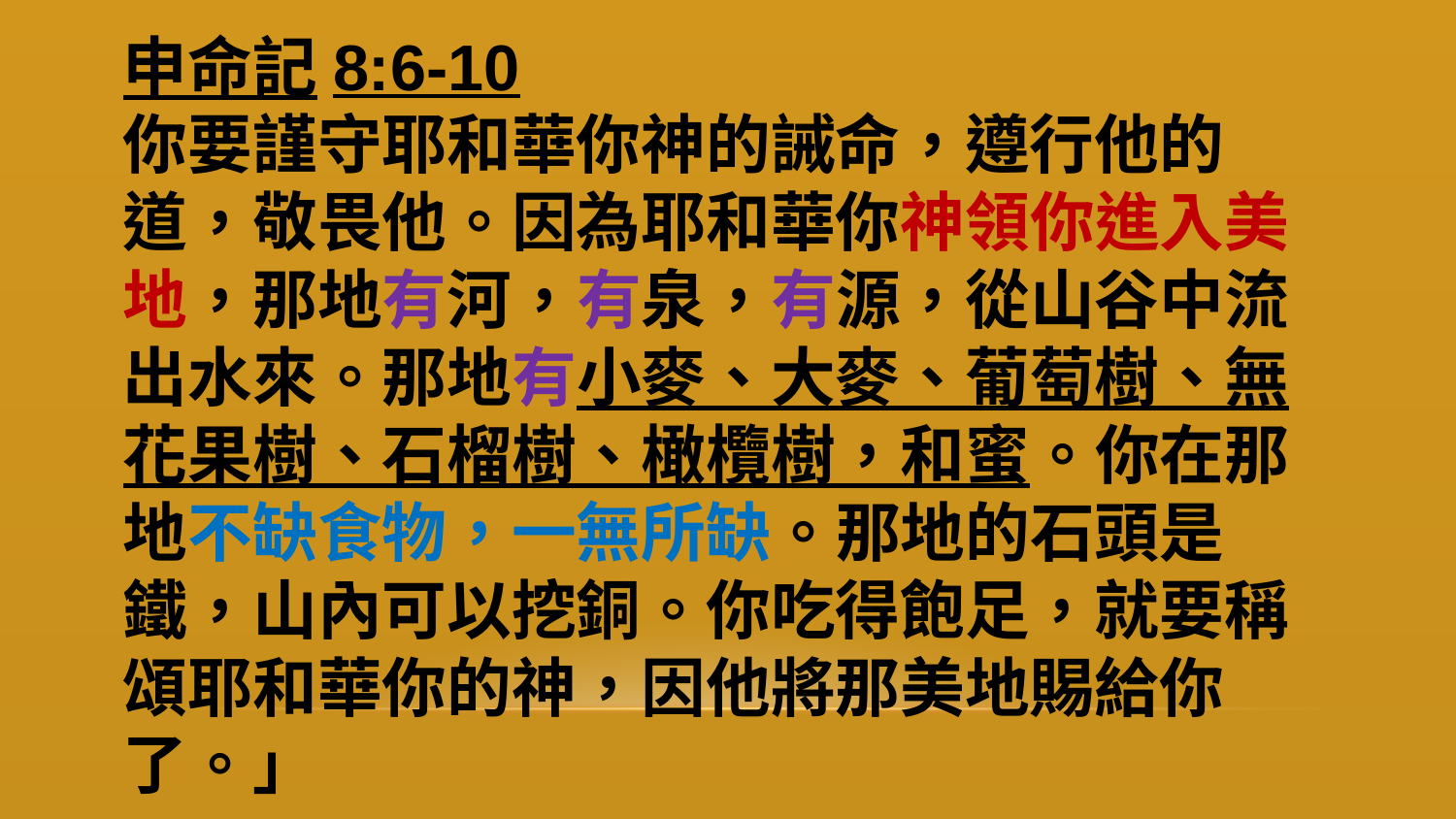

申命記8:6-10
你要謹守耶和華你神的誡命，遵行他的道，敬畏他。因為耶和華你神領你進入美地，那地有河，有泉，有源，從山谷中流出水來。那地有小麥、大麥、葡萄樹、無花果樹、石榴樹、橄欖樹，和蜜。你在那地不缺食物，一無所缺。那地的石頭是鐵，山內可以挖銅。你吃得飽足，就要稱頌耶和華你的神，因他將那美地賜給你了。」